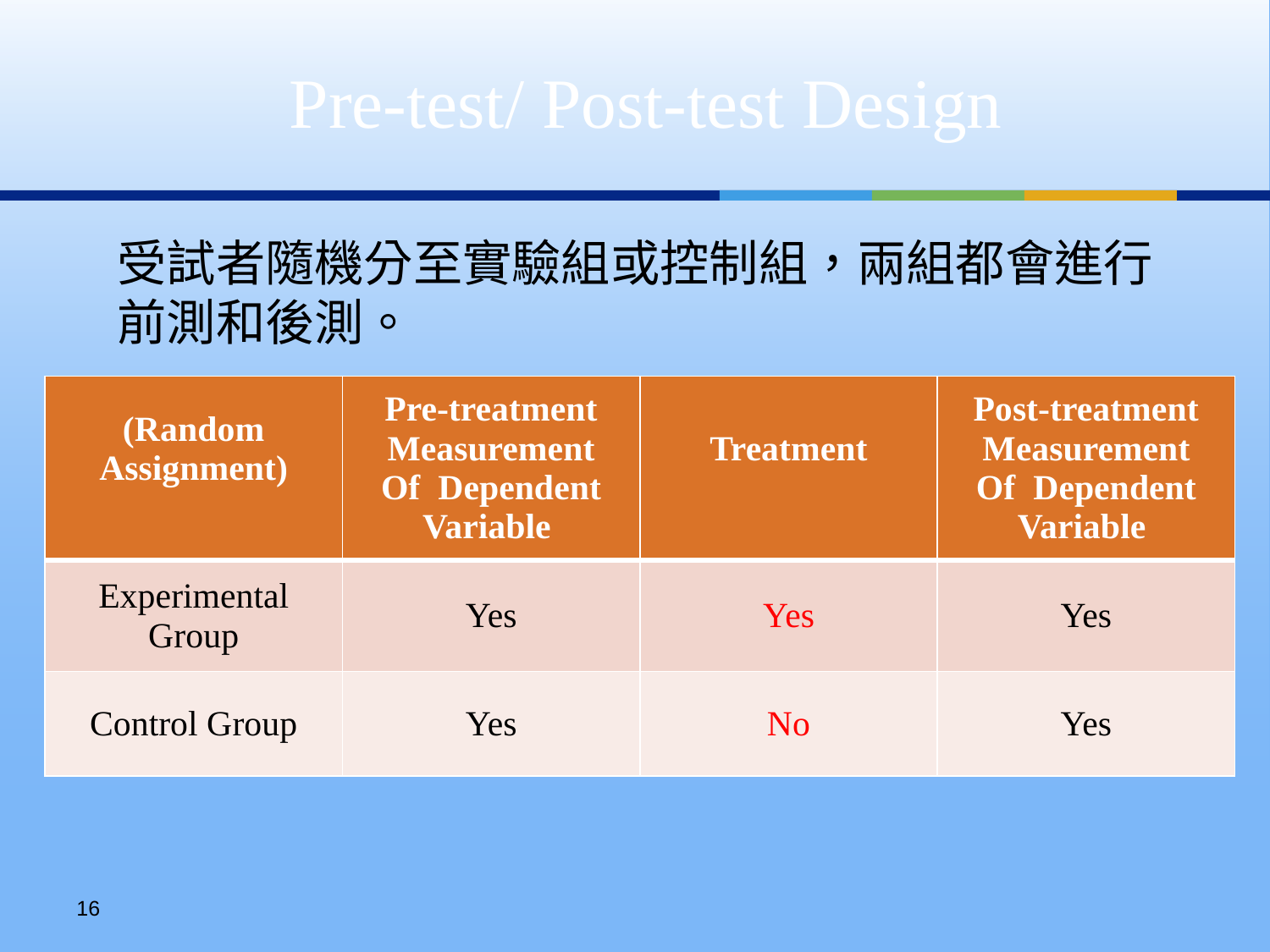

Pre-test/ Post-test Design
受試者隨機分至實驗組或控制組，兩組都會進行前測和後測。
| (Random Assignment) | Pre-treatment Measurement Of Dependent Variable | Treatment | Post-treatment Measurement Of Dependent Variable |
| --- | --- | --- | --- |
| Experimental Group | Yes | Yes | Yes |
| Control Group | Yes | No | Yes |
16